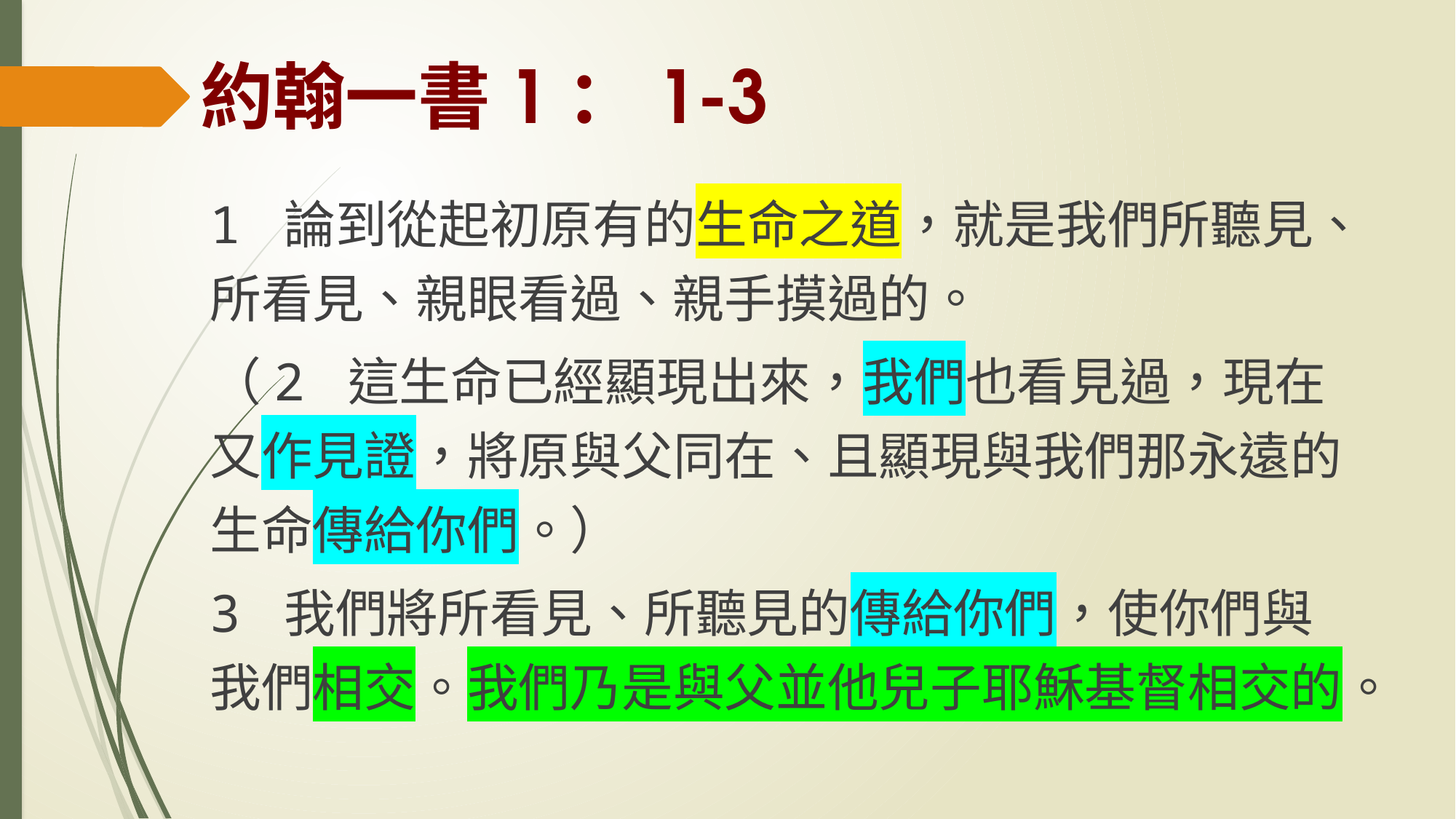

# 約翰一書1：1-3
1 論到從起初原有的生命之道，就是我們所聽見、所看見、親眼看過、親手摸過的。
（2 這生命已經顯現出來，我們也看見過，現在又作見證，將原與父同在、且顯現與我們那永遠的生命傳給你們。）
3 我們將所看見、所聽見的傳給你們，使你們與我們相交。我們乃是與父並他兒子耶穌基督相交的。